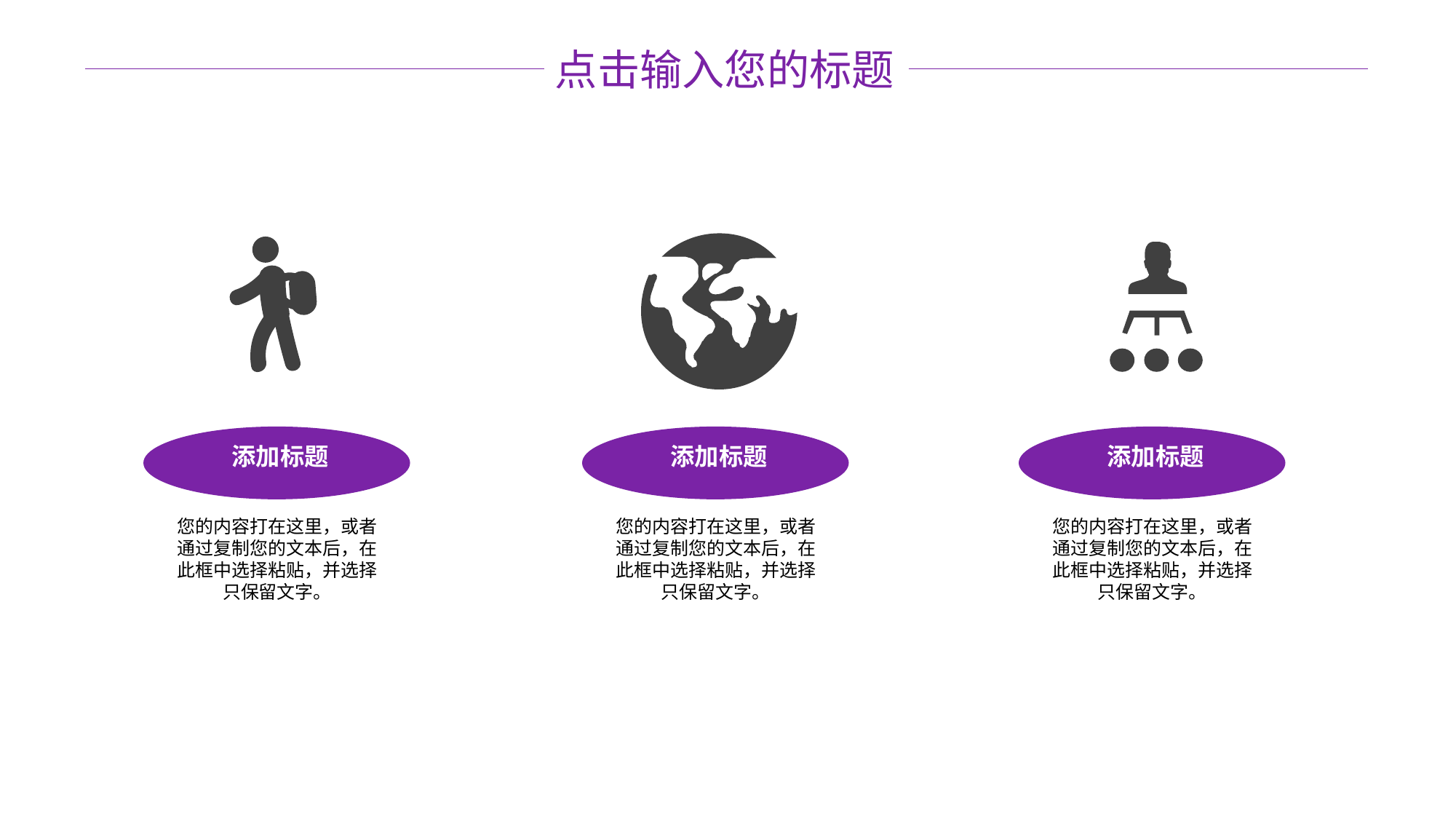

点击输入您的标题

添加标题
添加标题
添加标题
您的内容打在这里，或者
通过复制您的文本后，在
此框中选择粘贴，并选择
只保留文字。
您的内容打在这里，或者
通过复制您的文本后，在
此框中选择粘贴，并选择
只保留文字。
您的内容打在这里，或者
通过复制您的文本后，在
此框中选择粘贴，并选择
只保留文字。